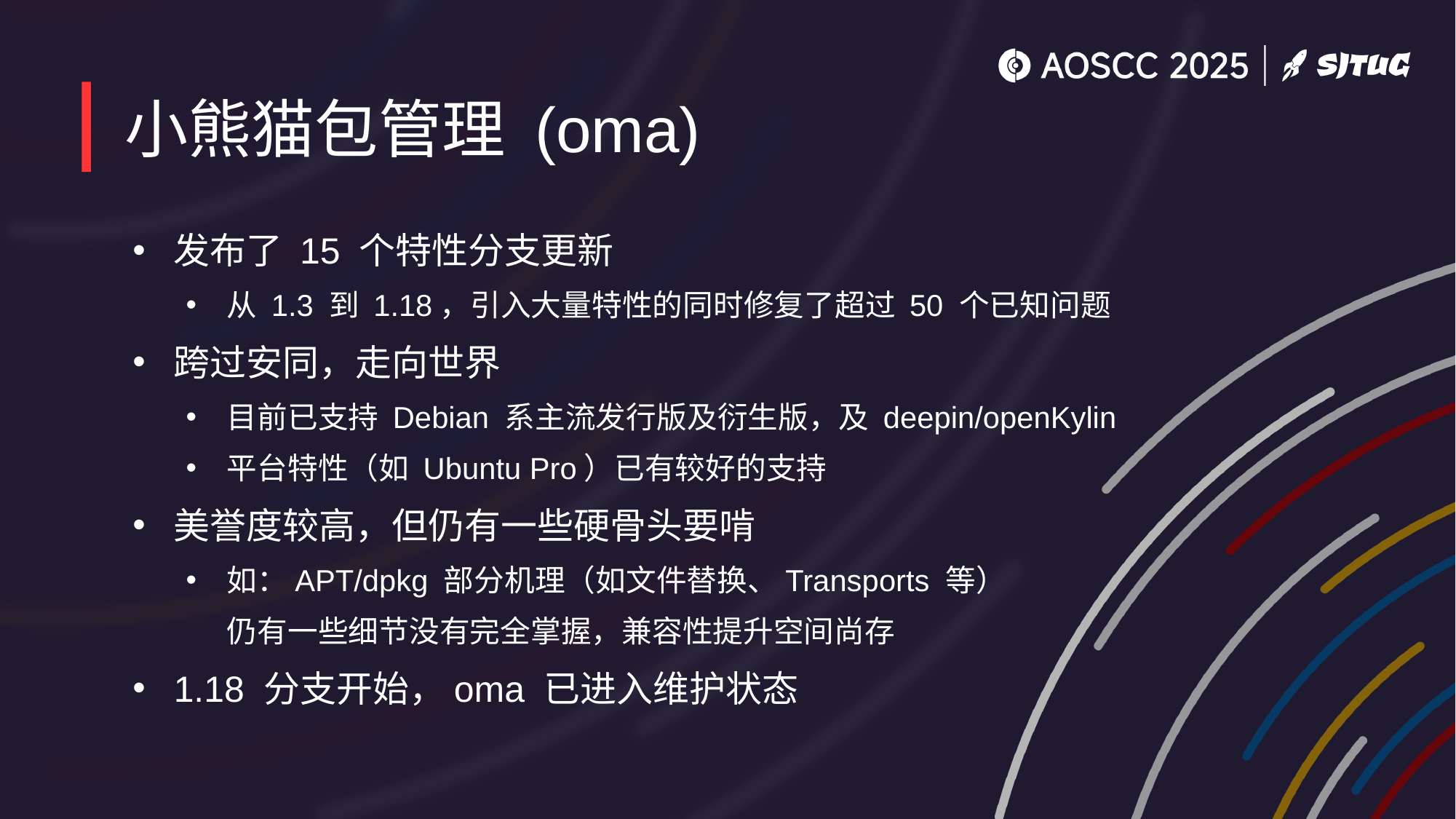

# 小熊猫包管理 (oma)
发布了 15 个特性分支更新
从 1.3 到 1.18，引入大量特性的同时修复了超过 50 个已知问题
跨过安同，走向世界
目前已支持 Debian 系主流发行版及衍生版，及 deepin/openKylin
平台特性（如 Ubuntu Pro）已有较好的支持
美誉度较高，但仍有一些硬骨头要啃
如：APT/dpkg 部分机理（如文件替换、Transports 等）
仍有一些细节没有完全掌握，兼容性提升空间尚存
1.18 分支开始，oma 已进入维护状态